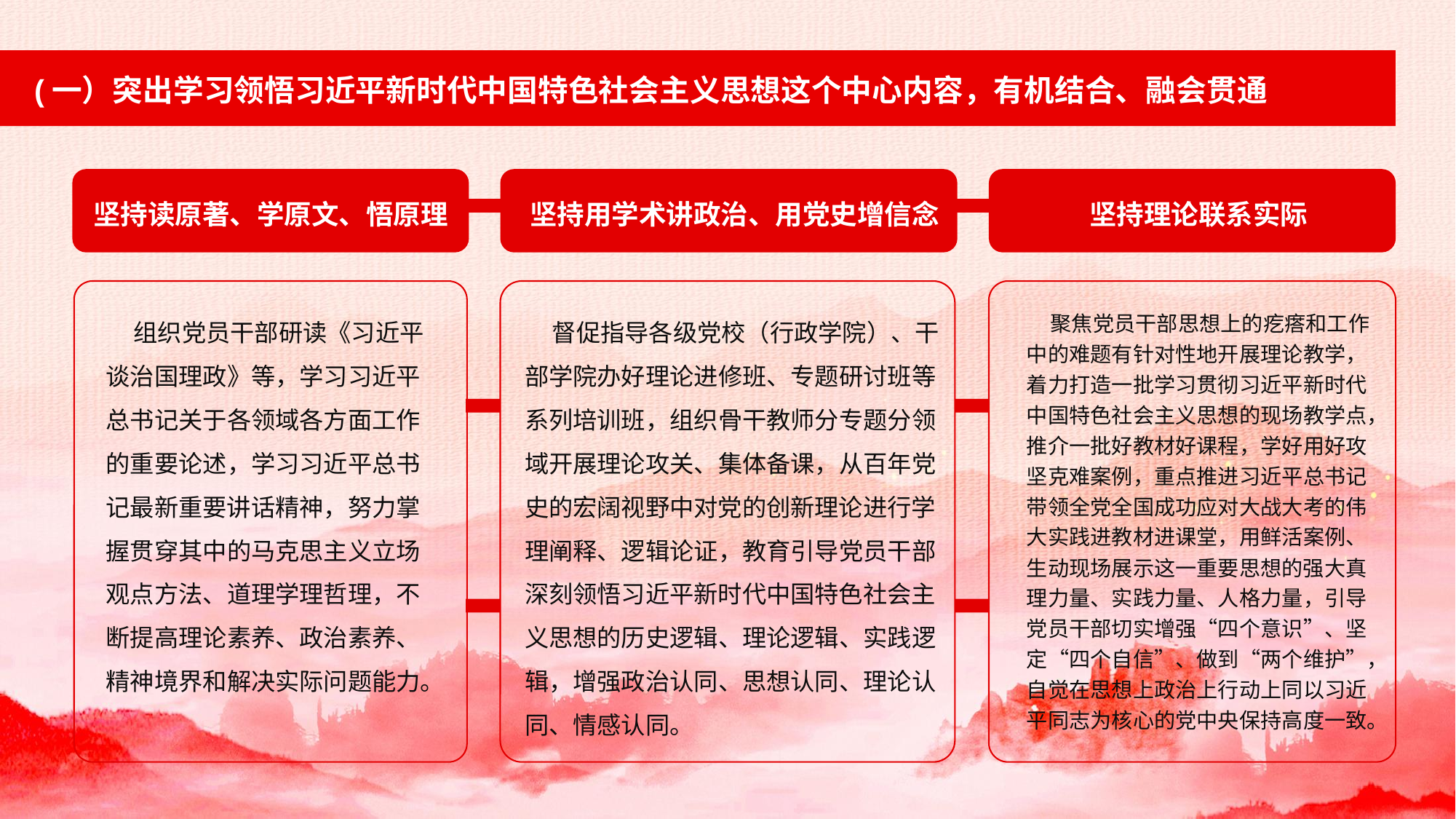

(一）突出学习领悟习近平新时代中国特色社会主义思想这个中心内容，有机结合、融会贯通

坚持读原著、学原文、悟原理
坚持用学术讲政治、用党史增信念
坚持理论联系实际

    组织党员干部研读《习近平谈治国理政》等，学习习近平总书记关于各领域各方面工作的重要论述，学习习近平总书记最新重要讲话精神，努力掌握贯穿其中的马克思主义立场观点方法、道理学理哲理，不断提高理论素养、政治素养、精神境界和解决实际问题能力。
    督促指导各级党校（行政学院）、干部学院办好理论进修班、专题研讨班等系列培训班，组织骨干教师分专题分领域开展理论攻关、集体备课，从百年党史的宏阔视野中对党的创新理论进行学理阐释、逻辑论证，教育引导党员干部深刻领悟习近平新时代中国特色社会主义思想的历史逻辑、理论逻辑、实践逻辑，增强政治认同、思想认同、理论认同、情感认同。
    聚焦党员干部思想上的疙瘩和工作中的难题有针对性地开展理论教学，着力打造一批学习贯彻习近平新时代中国特色社会主义思想的现场教学点，推介一批好教材好课程，学好用好攻坚克难案例，重点推进习近平总书记带领全党全国成功应对大战大考的伟大实践进教材进课堂，用鲜活案例、生动现场展示这一重要思想的强大真理力量、实践力量、人格力量，引导党员干部切实增强“四个意识”、坚定“四个自信”、做到“两个维护”，自觉在思想上政治上行动上同以习近平同志为核心的党中央保持高度一致。